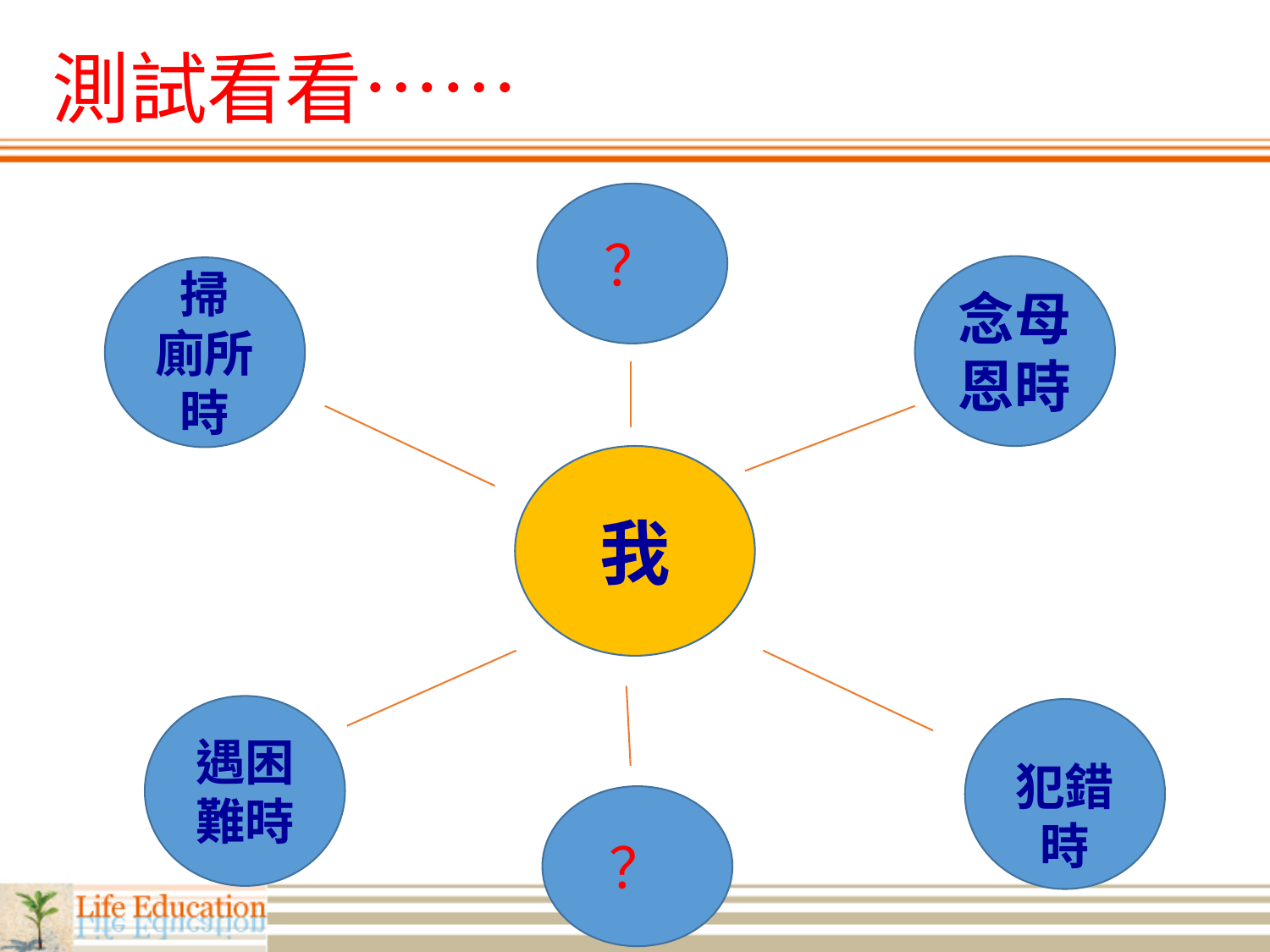

# 測試看看……
？
念母恩時
掃
廁所時
我
遇困難時

犯錯時
？